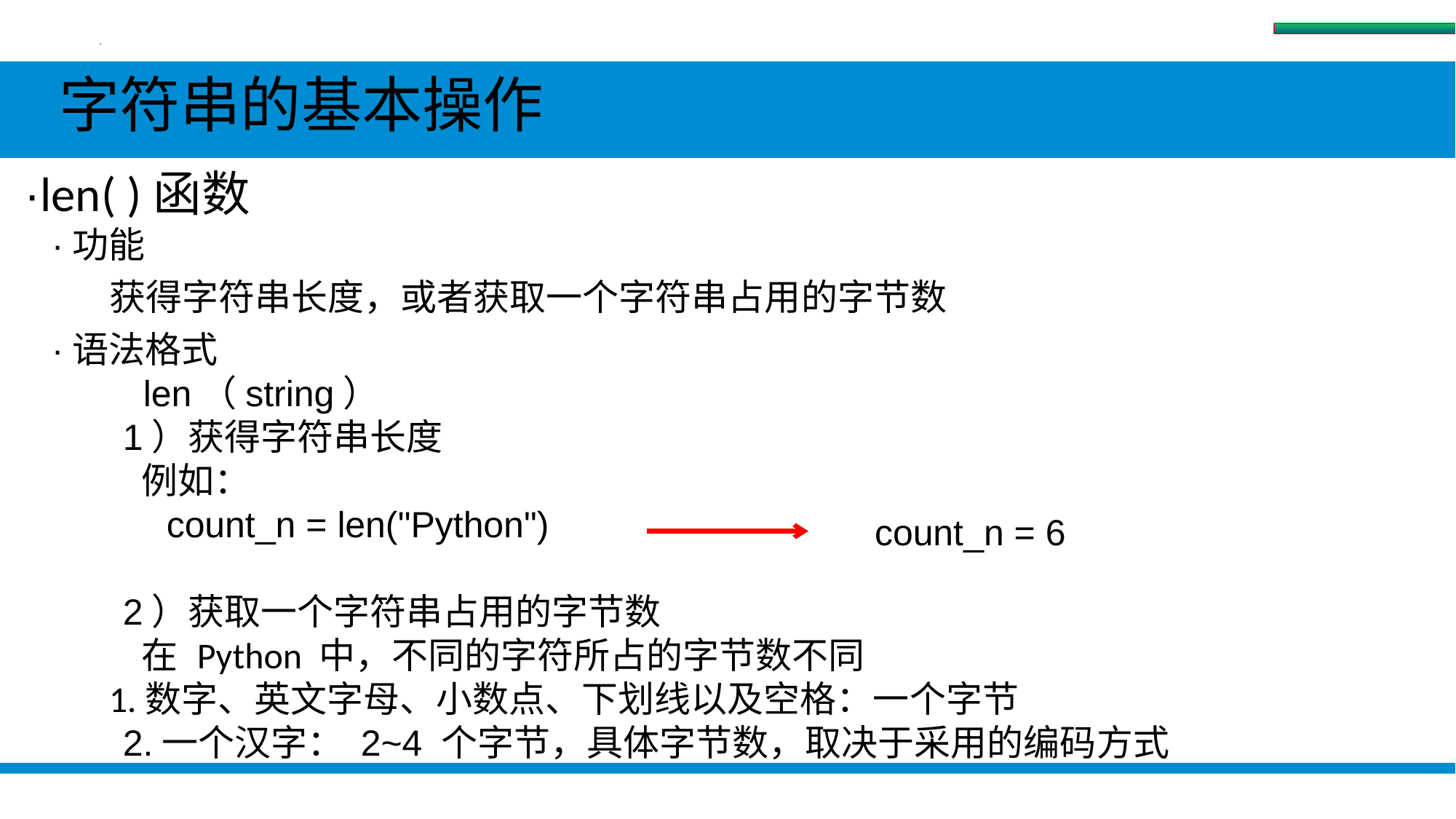

字符串

  字符串的基本操作
 ·len( )函数
    ·功能
           获得字符串长度，或者获取一个字符串占用的字节数
    ·语法格式
             len（string）
           1）获得字符串长度
            例如：
                   count_n = len("Python")

           2）获取一个字符串占用的字节数
            在 Python 中，不同的字符所占的字节数不同
            1.数字、英文字母、小数点、下划线以及空格：一个字节
           2.一个汉字： 2~4 个字节，具体字节数，取决于采用的编码方式
count_n = 6
#